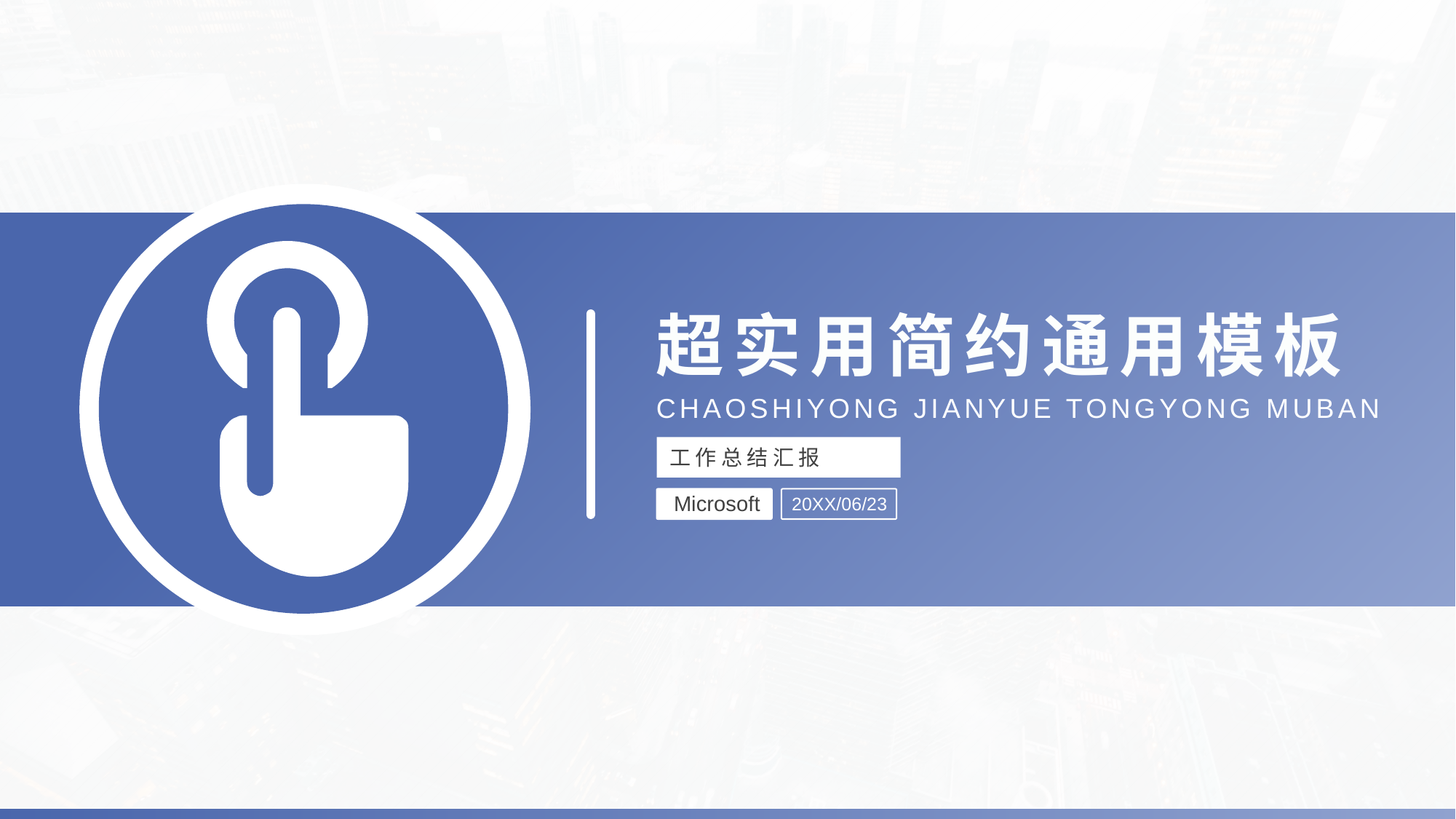

超实用简约通用模板
CHAOSHIYONG JIANYUE TONGYONG MUBAN

工作总结汇报
Microsoft
20XX/06/23